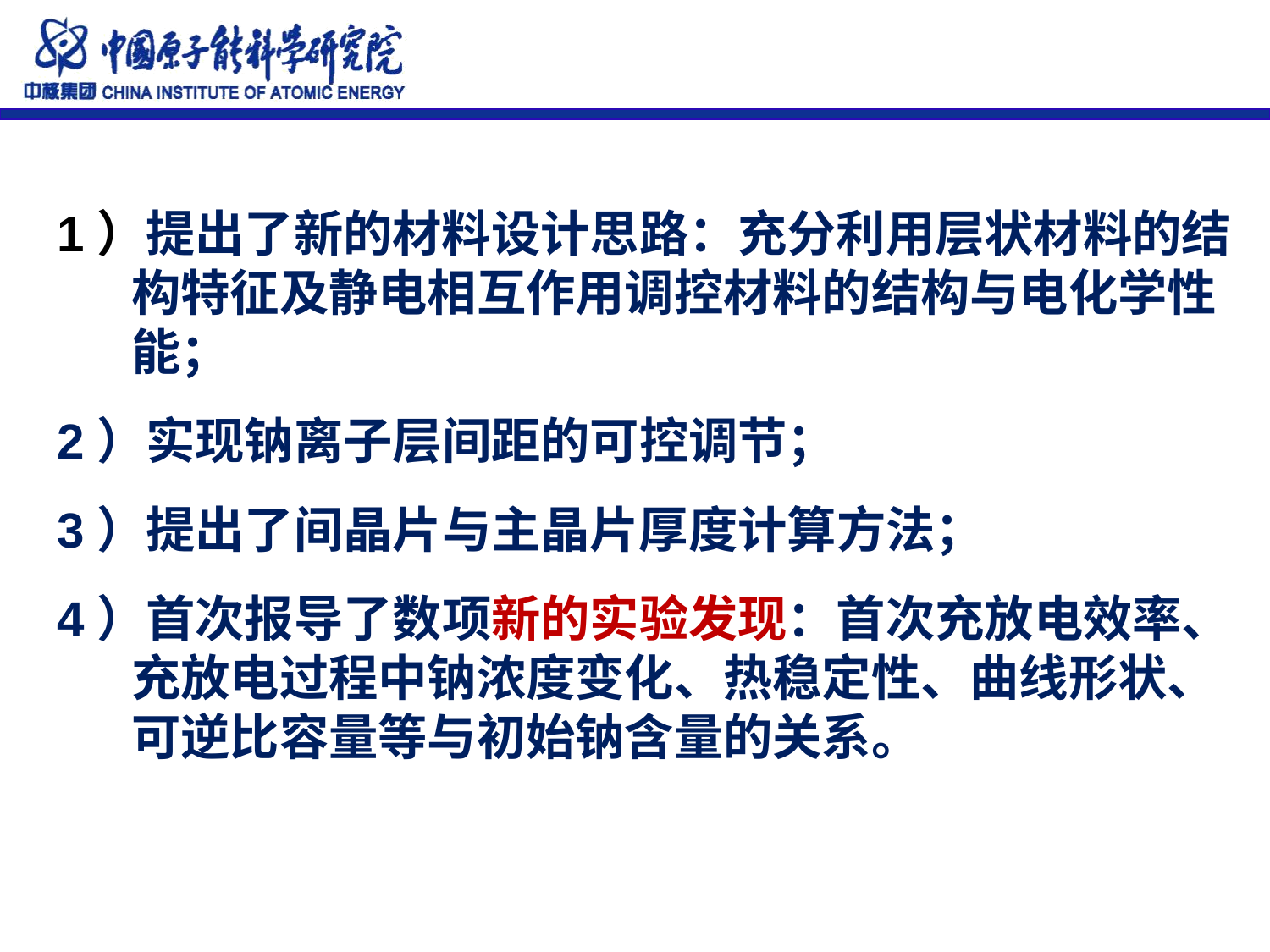

1）提出了新的材料设计思路：充分利用层状材料的结构特征及静电相互作用调控材料的结构与电化学性能；

2）实现钠离子层间距的可控调节；

3）提出了间晶片与主晶片厚度计算方法；

4）首次报导了数项新的实验发现：首次充放电效率、充放电过程中钠浓度变化、热稳定性、曲线形状、可逆比容量等与初始钠含量的关系。